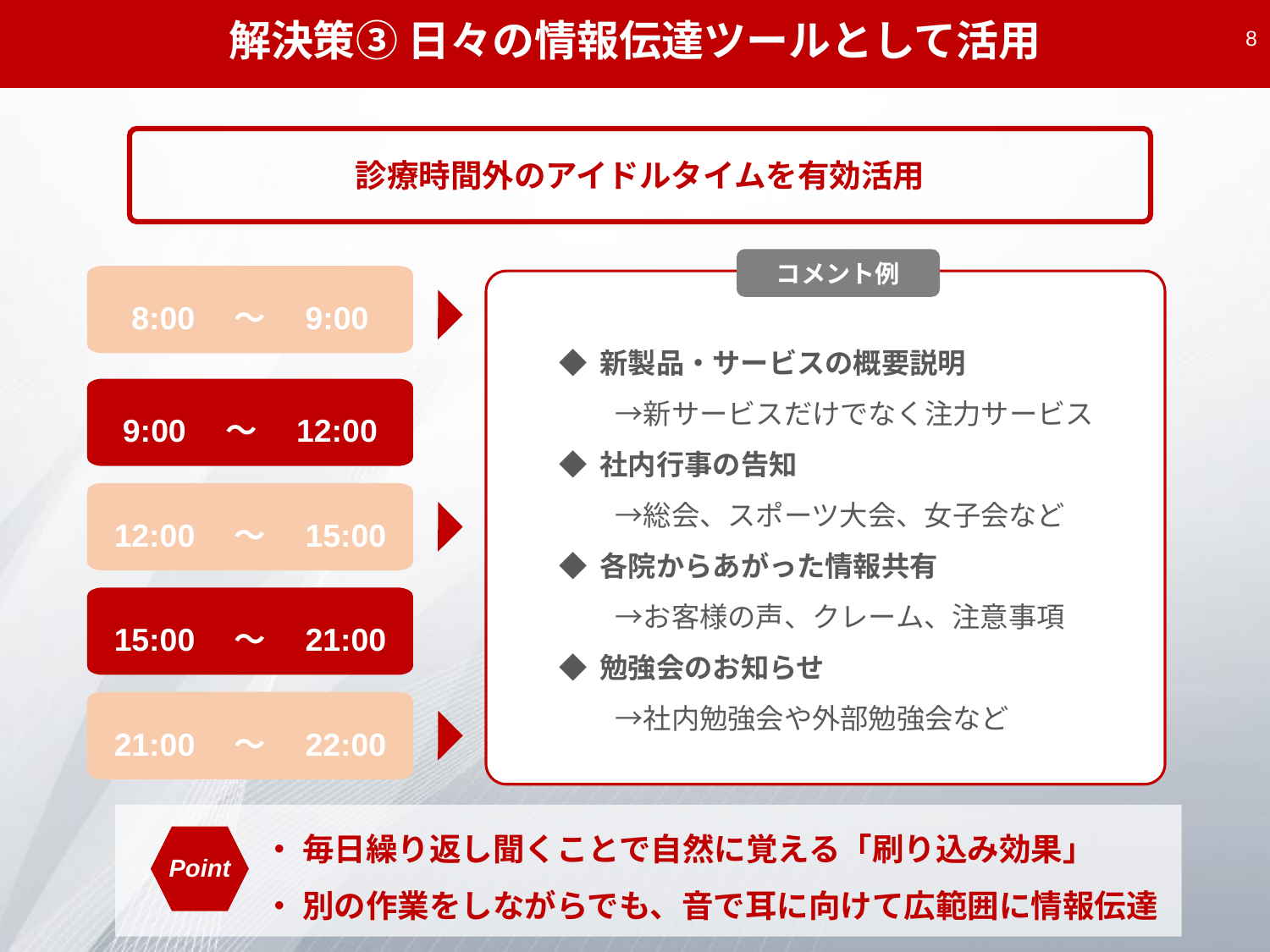

解決策③ 日々の情報伝達ツールとして活用
8
診療時間外のアイドルタイムを有効活用
コメント例
8:00　～　9:00

◆ 新製品・サービスの概要説明
　　→新サービスだけでなく注力サービス
◆ 社内行事の告知
　　→総会、スポーツ大会、女子会など
◆ 各院からあがった情報共有
　　→お客様の声、クレーム、注意事項
◆ 勉強会のお知らせ
　　→社内勉強会や外部勉強会など
9:00　～　12:00
12:00　～　15:00

15:00　～　21:00
21:00　～　22:00

・ 毎日繰り返し聞くことで自然に覚える「刷り込み効果」
・ 別の作業をしながらでも、音で耳に向けて広範囲に情報伝達

Point